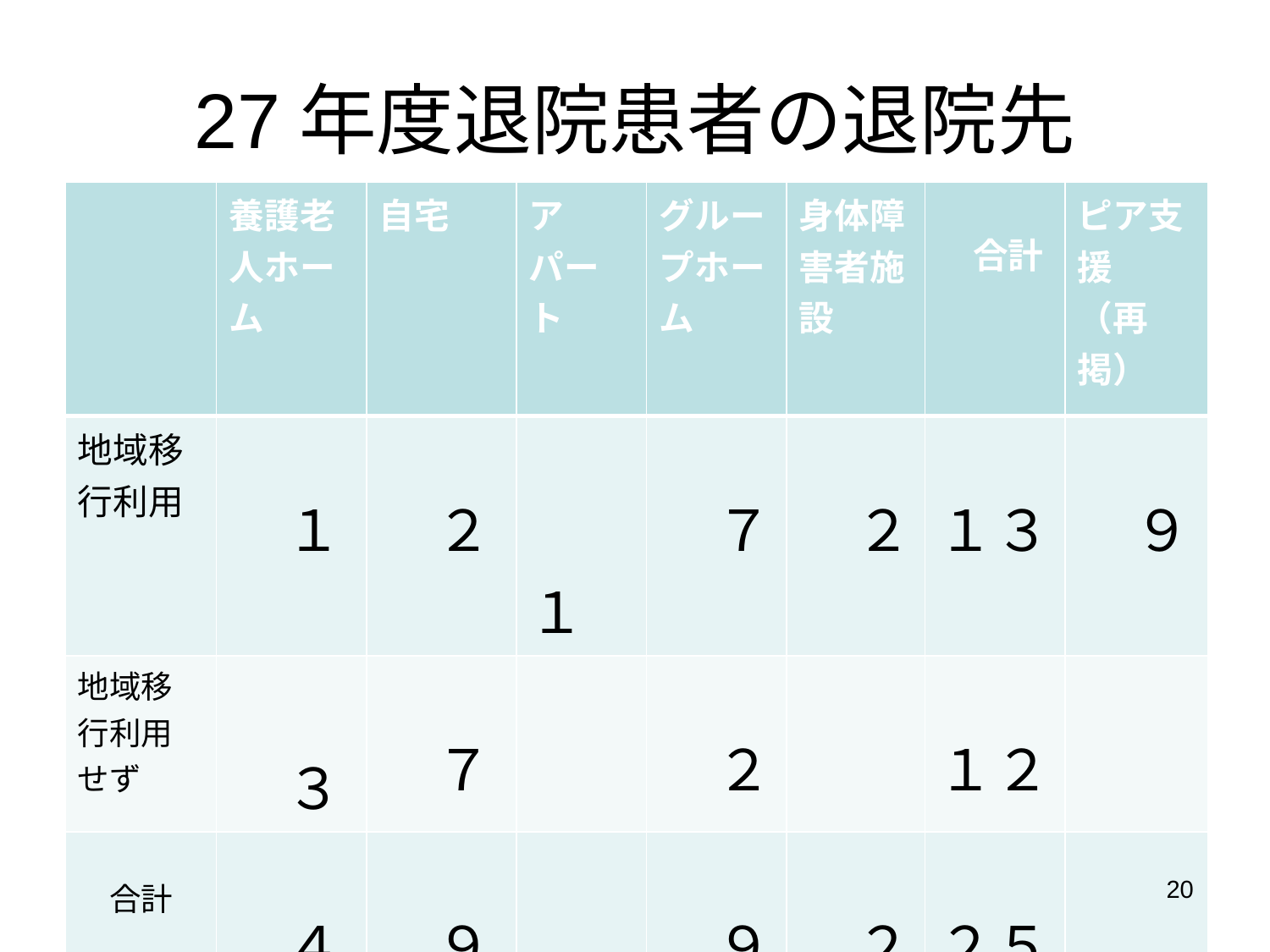

# 27年度退院患者の退院先
|  | 養護老人ホーム | 自宅 | アパート | グループホーム | 身体障害者施設 | 合計 | ピア支援 （再掲） |
| --- | --- | --- | --- | --- | --- | --- | --- |
| 地域移行利用 | １ | ２ | １ | ７ | ２ | １３ | ９ |
| 地域移行利用せず | ３ | ７ |  | ２ |  | １２ |  |
| 合計 | ４ | ９ | １ | ９ | ２ | ２５ |  |
20